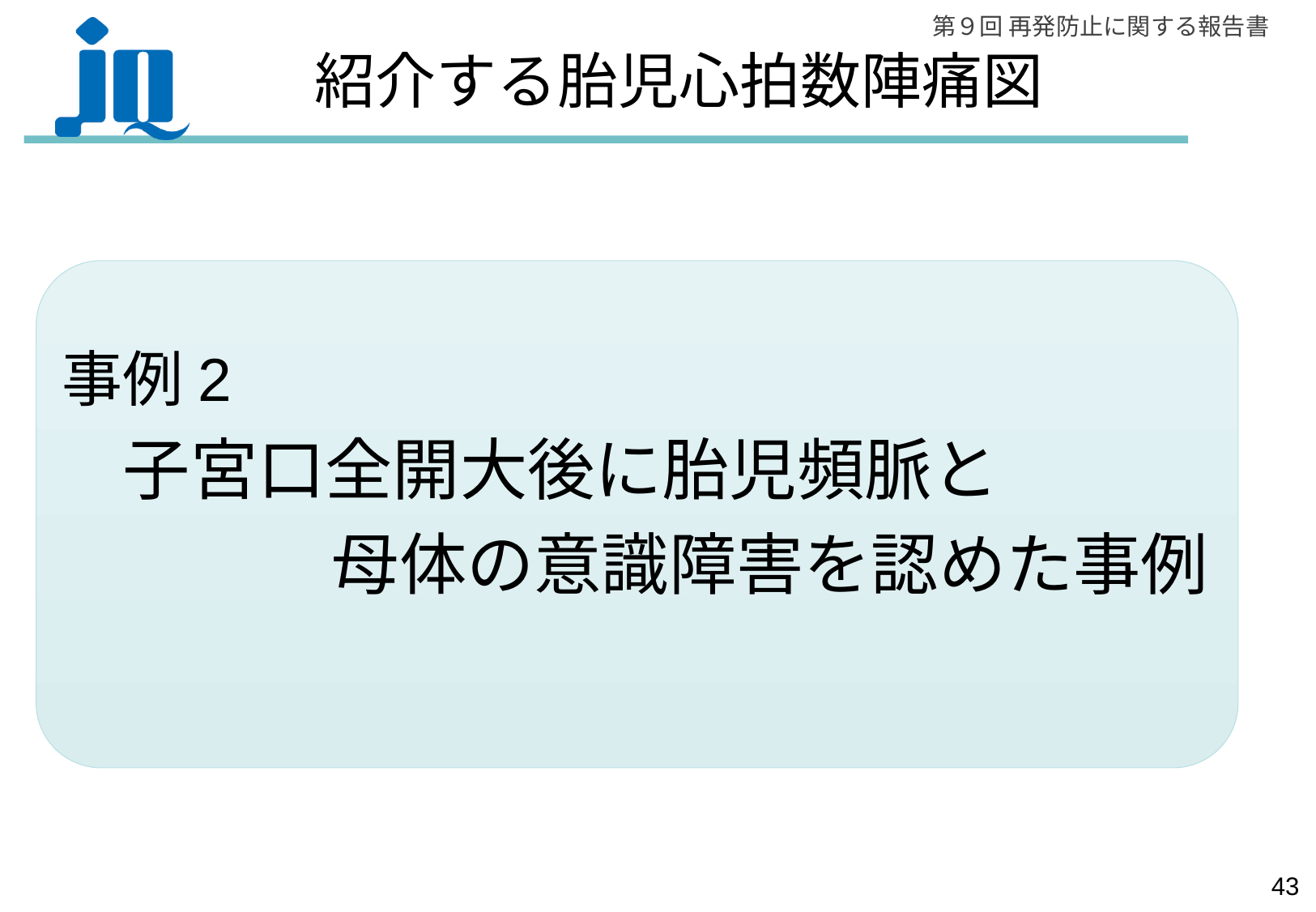

# 紹介する胎児心拍数陣痛図
事例2
　子宮口全開大後に胎児頻脈と
　　　　母体の意識障害を認めた事例

43